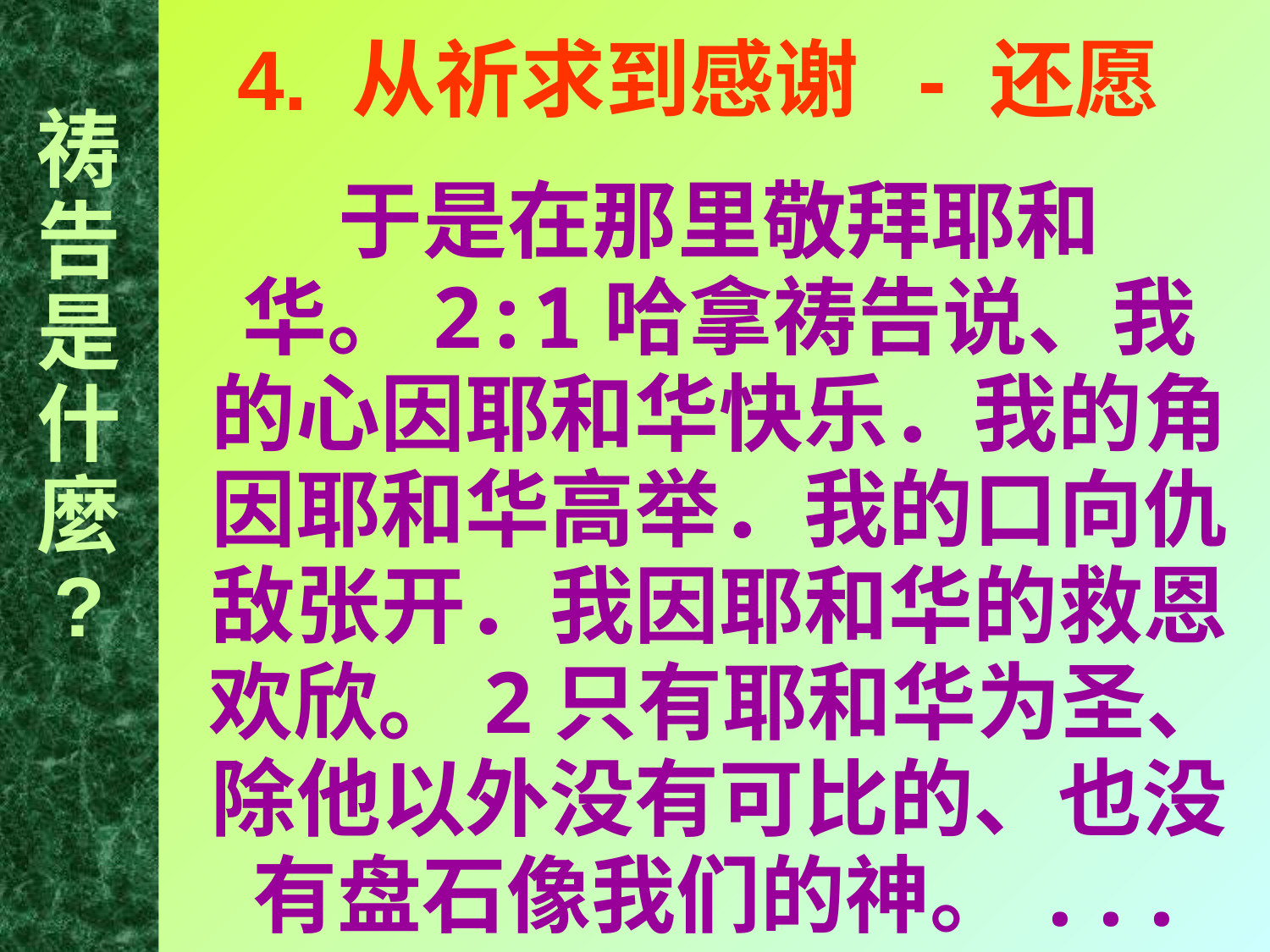

祷告是什麼
?

# 4. 从祈求到感谢  - 还愿
于是在那里敬拜耶和华。2:1哈拿祷告说、我的心因耶和华快乐．我的角因耶和华高举．我的口向仇敌张开．我因耶和华的救恩欢欣。2只有耶和华为圣、除他以外没有可比的、也没有盘石像我们的神。...